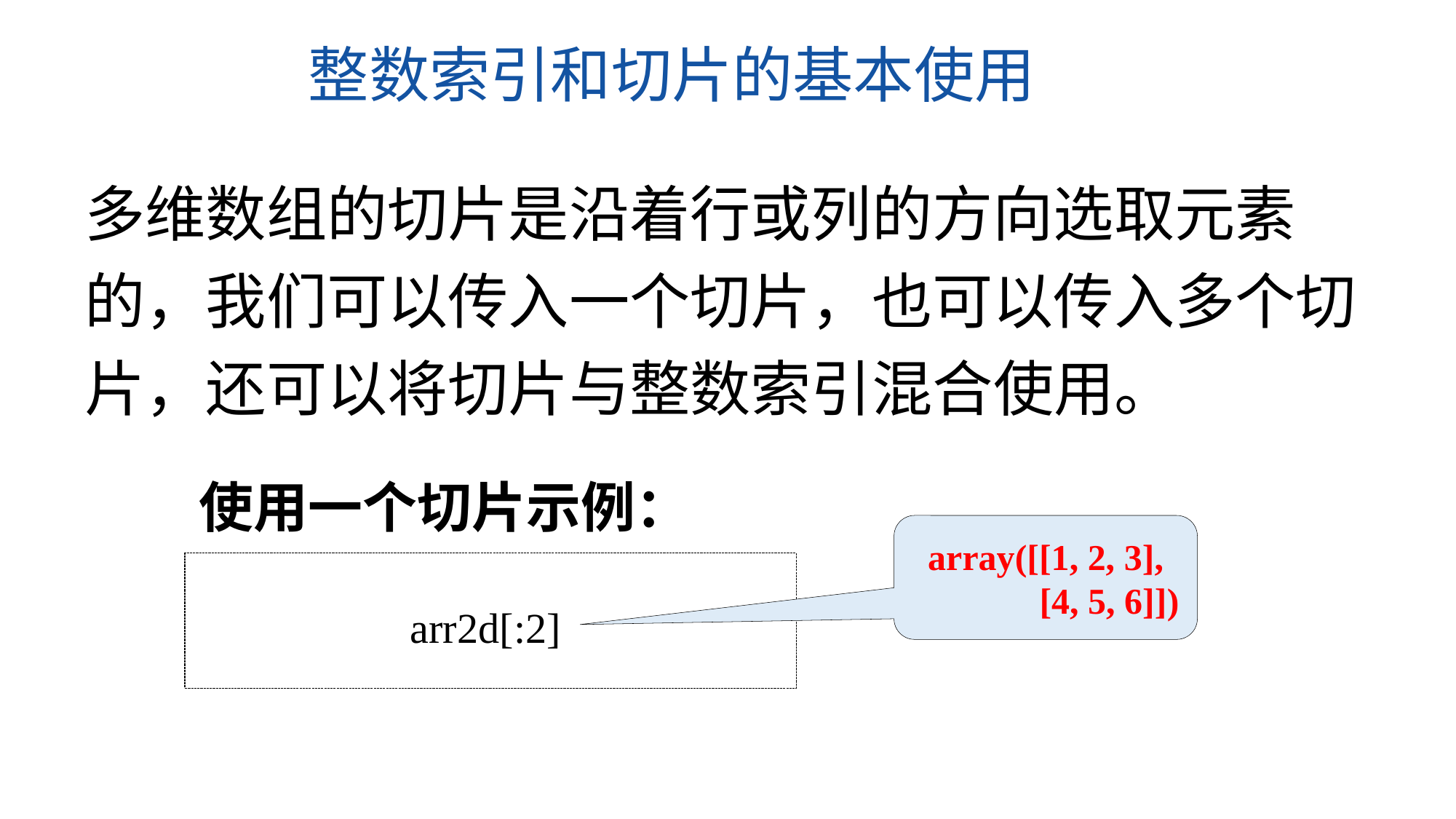

整数索引和切片的基本使用
多维数组的切片是沿着行或列的方向选取元素的，我们可以传入一个切片，也可以传入多个切片，还可以将切片与整数索引混合使用。
使用一个切片示例：
array([[1, 2, 3],
              [4, 5, 6]])

arr2d[:2]